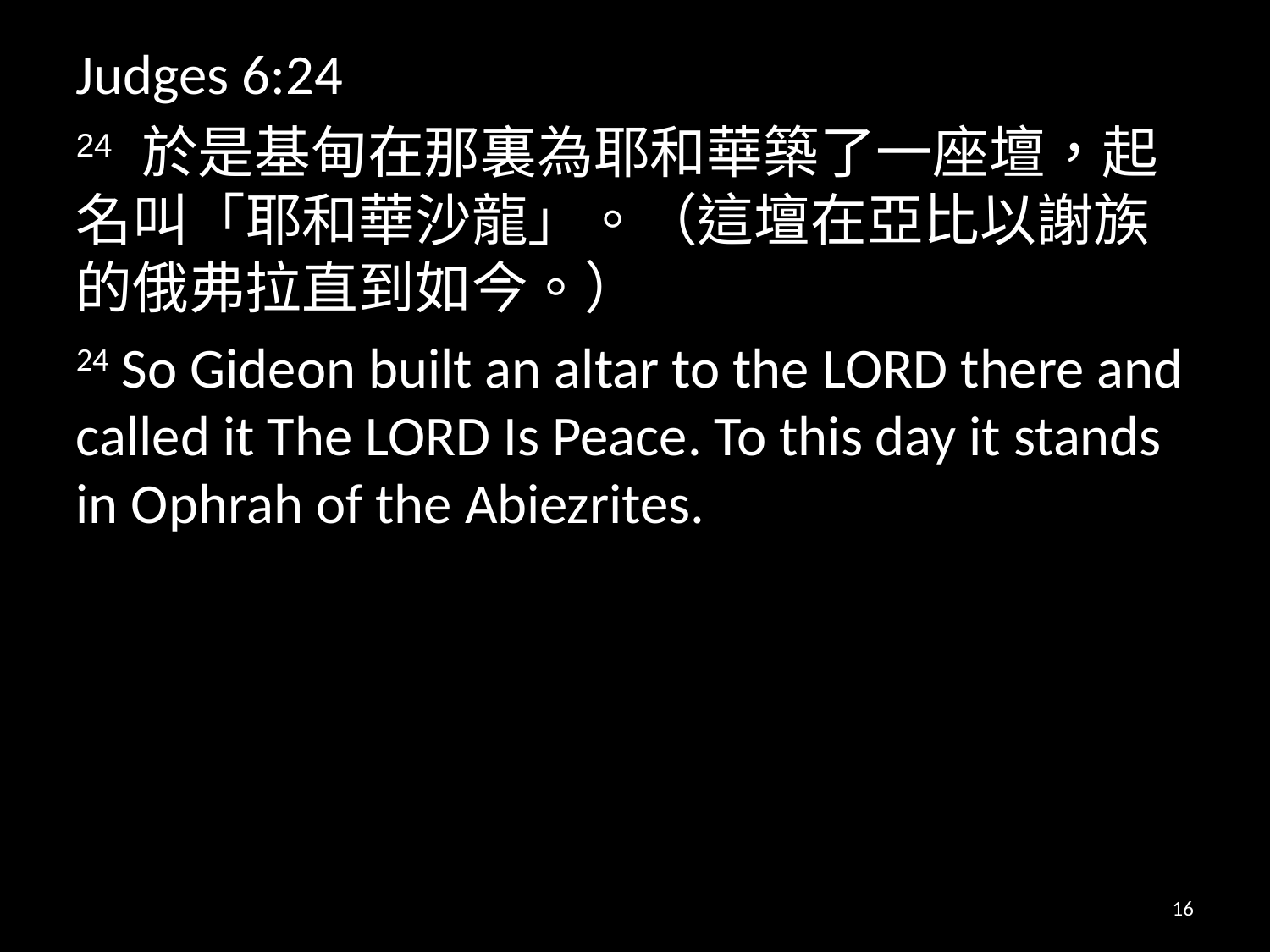

Judges 6:24
24 於是基甸在那裏為耶和華築了一座壇，起名叫「耶和華沙龍」。（這壇在亞比以謝族的俄弗拉直到如今。）
24 So Gideon built an altar to the Lord there and called it The Lord Is Peace. To this day it stands in Ophrah of the Abiezrites.

16